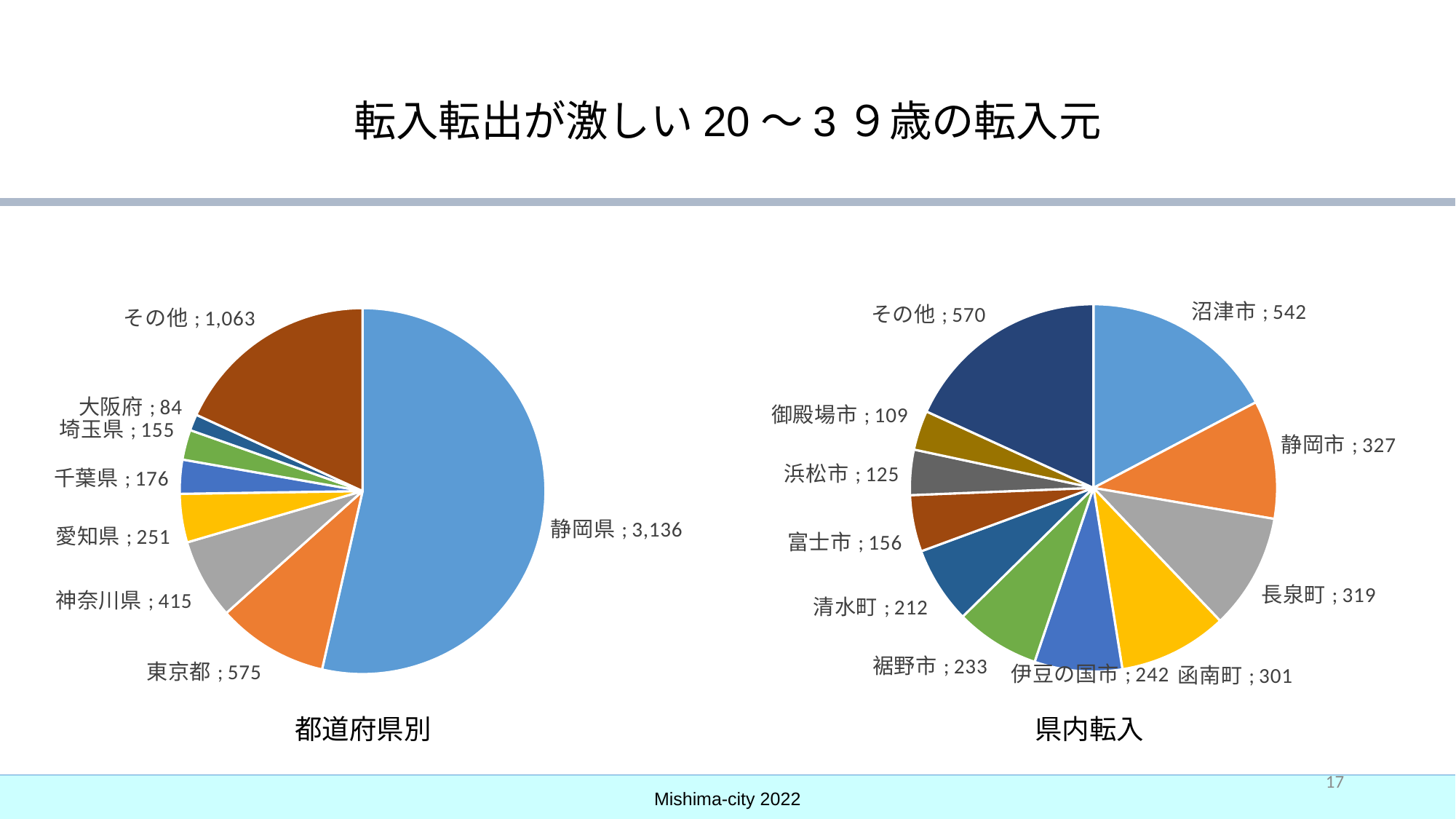

# 転入転出が激しい20～3９歳の転入元

### Chart

| Category | 転入者数 |
|---|---|
| 静岡県 | 3136.0 |
| 東京都 | 575.0 |
| 神奈川県 | 415.0 |
| 愛知県 | 251.0 |
| 千葉県 | 176.0 |
| 埼玉県 | 155.0 |
| 大阪府 | 84.0 |
| その他 | 1063.0 |

### Chart

| Category | 転入者数 |
|---|---|
| 沼津市 | 542.0 |
| 静岡市 | 327.0 |
| 長泉町 | 319.0 |
| 函南町 | 301.0 |
| 伊豆の国市 | 242.0 |
| 裾野市 | 233.0 |
| 清水町 | 212.0 |
| 富士市 | 156.0 |
| 浜松市 | 125.0 |
| 御殿場市 | 109.0 |
| その他 | 570.0 |
県内転入
都道府県別
17
Mishima-city 2022